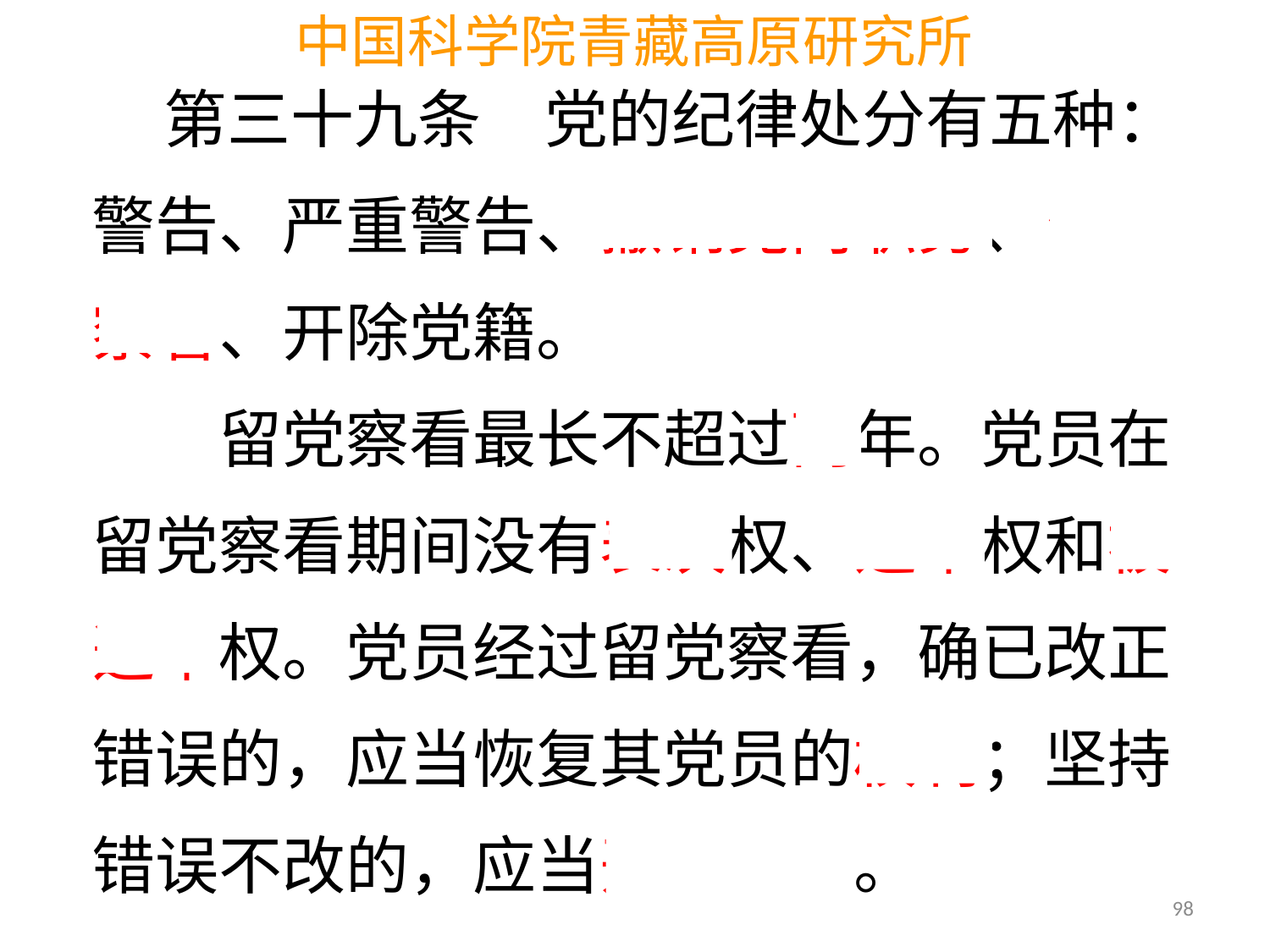

# 第三十九条　党的纪律处分有五种：警告、严重警告、撤销党内职务、留党察看、开除党籍。 　　留党察看最长不超过两年。党员在留党察看期间没有表决权、选举权和被选举权。党员经过留党察看，确已改正错误的，应当恢复其党员的权利；坚持错误不改的，应当开除党籍。

98